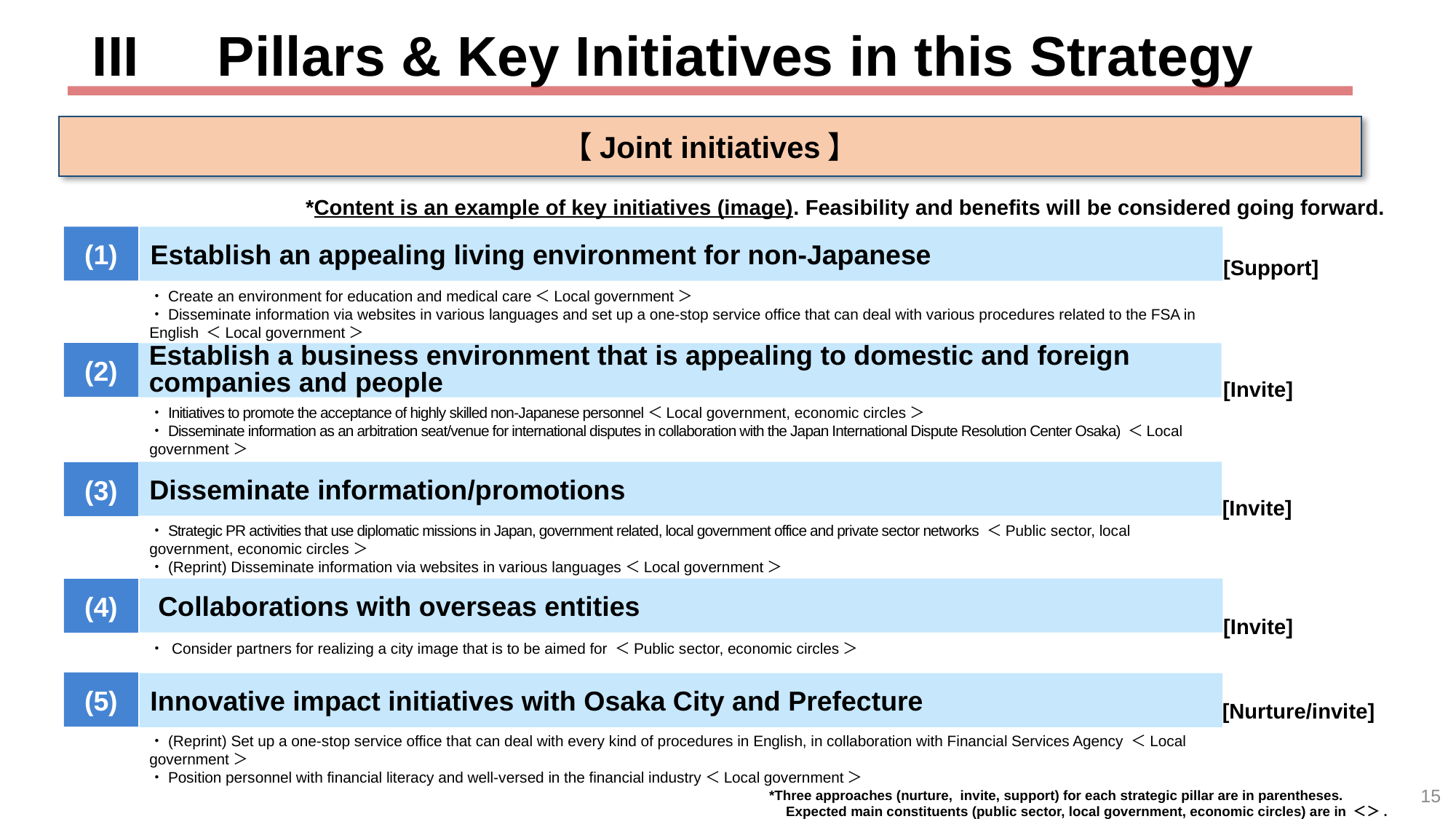

# III　Pillars & Key Initiatives in this Strategy
【Joint initiatives】
*Content is an example of key initiatives (image). Feasibility and benefits will be considered going forward.
(1)
Establish an appealing living environment for non-Japanese
[Support]
・Create an environment for education and medical care＜Local government＞
・Disseminate information via websites in various languages and set up a one-stop service office that can deal with various procedures related to the FSA in English ＜Local government＞
(2)
Establish a business environment that is appealing to domestic and foreign companies and people
[Invite]
・Initiatives to promote the acceptance of highly skilled non-Japanese personnel＜Local government, economic circles＞
・Disseminate information as an arbitration seat/venue for international disputes in collaboration with the Japan International Dispute Resolution Center Osaka) ＜Local government＞
Disseminate information/promotions
(3)
[Invite]
・Strategic PR activities that use diplomatic missions in Japan, government related, local government office and private sector networks ＜Public sector, local government, economic circles＞
・(Reprint) Disseminate information via websites in various languages＜Local government＞
 Collaborations with overseas entities
(4)
[Invite]
・ Consider partners for realizing a city image that is to be aimed for ＜Public sector, economic circles＞
(5)
Innovative impact initiatives with Osaka City and Prefecture
[Nurture/invite]
・(Reprint) Set up a one-stop service office that can deal with every kind of procedures in English, in collaboration with Financial Services Agency ＜Local government＞
・Position personnel with financial literacy and well-versed in the financial industry＜Local government＞
15
*Three approaches (nurture,  invite, support) for each strategic pillar are in parentheses.
　Expected main constituents (public sector, local government, economic circles) are in ＜＞.